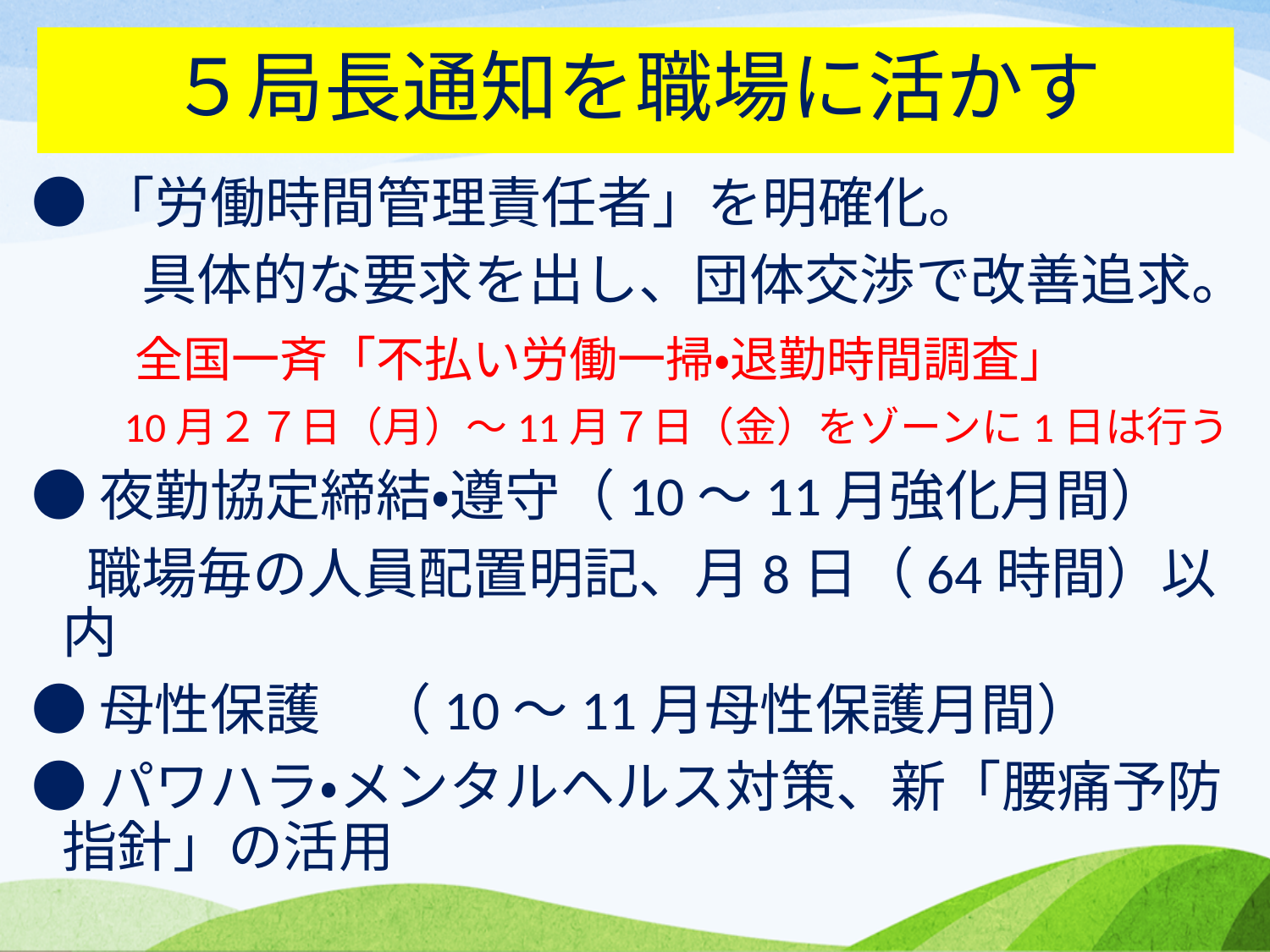

# ５局長通知を職場に活かす
●「労働時間管理責任者」を明確化。
　　具体的な要求を出し、団体交渉で改善追求。
　　全国一斉「不払い労働一掃・退勤時間調査」
　　10月２７日（月）～11月７日（金）をゾーンに1日は行う
●夜勤協定締結・遵守（10～11月強化月間）
　職場毎の人員配置明記、月8日（64時間）以内
●母性保護　（10～11月母性保護月間）
●パワハラ・メンタルヘルス対策、新「腰痛予防指針」の活用